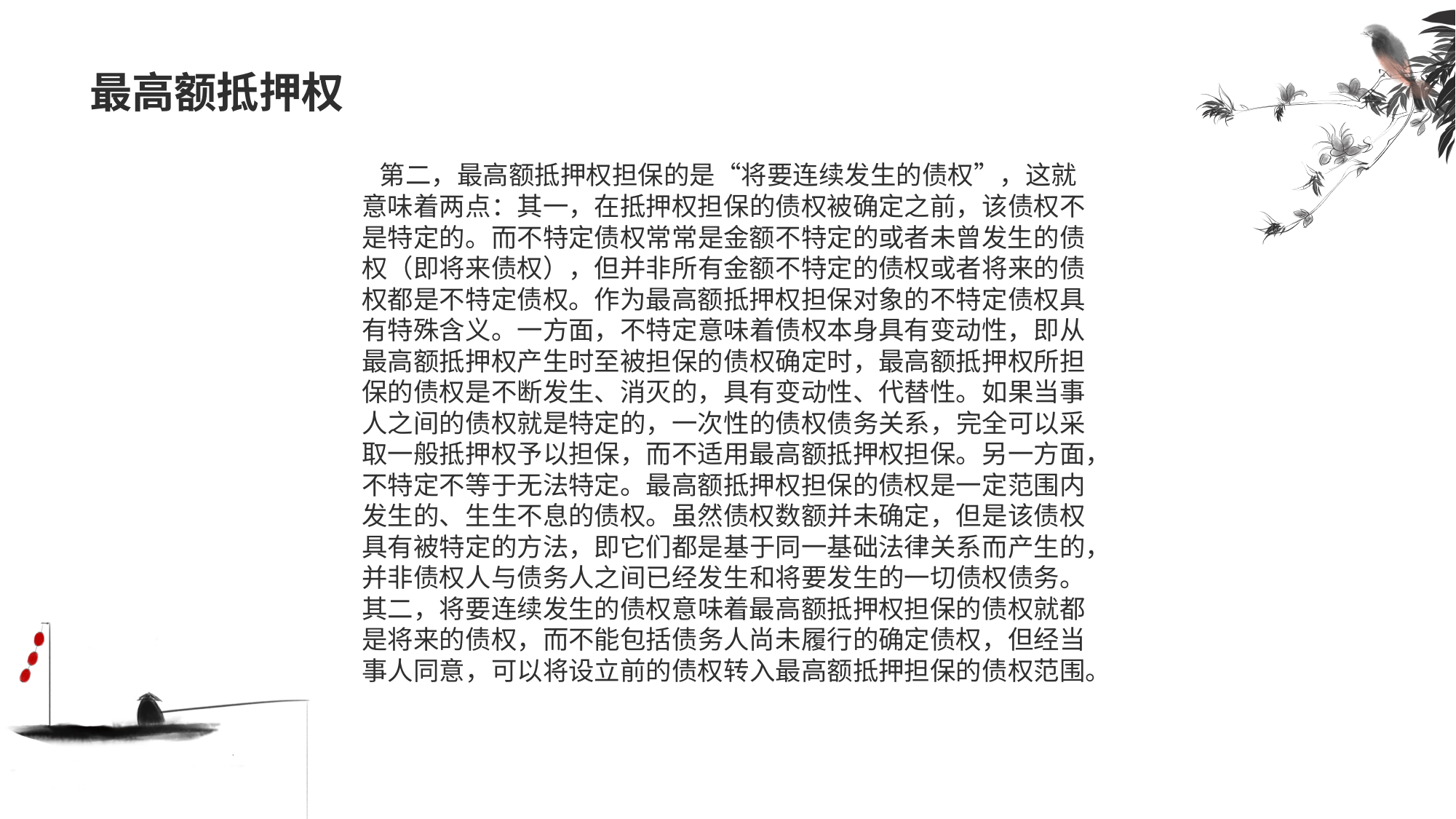

# 最高额抵押权

  第二，最高额抵押权担保的是“将要连续发生的债权”，这就意味着两点：其一，在抵押权担保的债权被确定之前，该债权不是特定的。而不特定债权常常是金额不特定的或者未曾发生的债权（即将来债权），但并非所有金额不特定的债权或者将来的债权都是不特定债权。作为最高额抵押权担保对象的不特定债权具有特殊含义。一方面，不特定意味着债权本身具有变动性，即从最高额抵押权产生时至被担保的债权确定时，最高额抵押权所担保的债权是不断发生、消灭的，具有变动性、代替性。如果当事人之间的债权就是特定的，一次性的债权债务关系，完全可以采取一般抵押权予以担保，而不适用最高额抵押权担保。另一方面，不特定不等于无法特定。最高额抵押权担保的债权是一定范围内发生的、生生不息的债权。虽然债权数额并未确定，但是该债权具有被特定的方法，即它们都是基于同一基础法律关系而产生的，并非债权人与债务人之间已经发生和将要发生的一切债权债务。其二，将要连续发生的债权意味着最高额抵押权担保的债权就都是将来的债权，而不能包括债务人尚未履行的确定债权，但经当事人同意，可以将设立前的债权转入最高额抵押担保的债权范围。
170